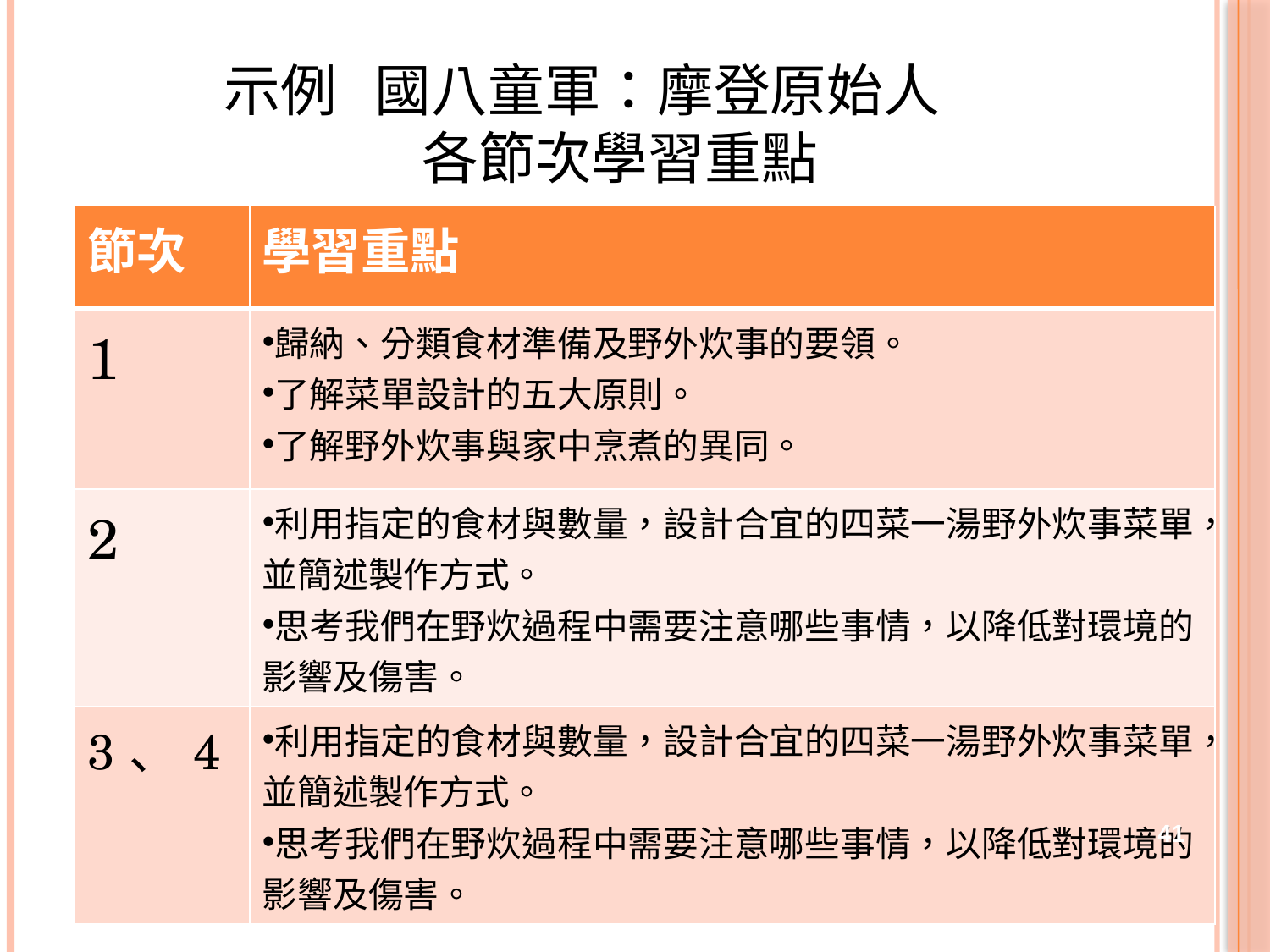

# 示例   國八童軍：摩登原始人 各節次學習重點
| 節次 | 學習重點 |
| --- | --- |
| 1 | 歸納、分類食材準備及野外炊事的要領。 了解菜單設計的五大原則。 了解野外炊事與家中烹煮的異同。 |
| 2 | 利用指定的食材與數量，設計合宜的四菜一湯野外炊事菜單，並簡述製作方式。 思考我們在野炊過程中需要注意哪些事情，以降低對環境的影響及傷害。 |
| 3、4 | 利用指定的食材與數量，設計合宜的四菜一湯野外炊事菜單，並簡述製作方式。 思考我們在野炊過程中需要注意哪些事情，以降低對環境的影響及傷害。 |
41